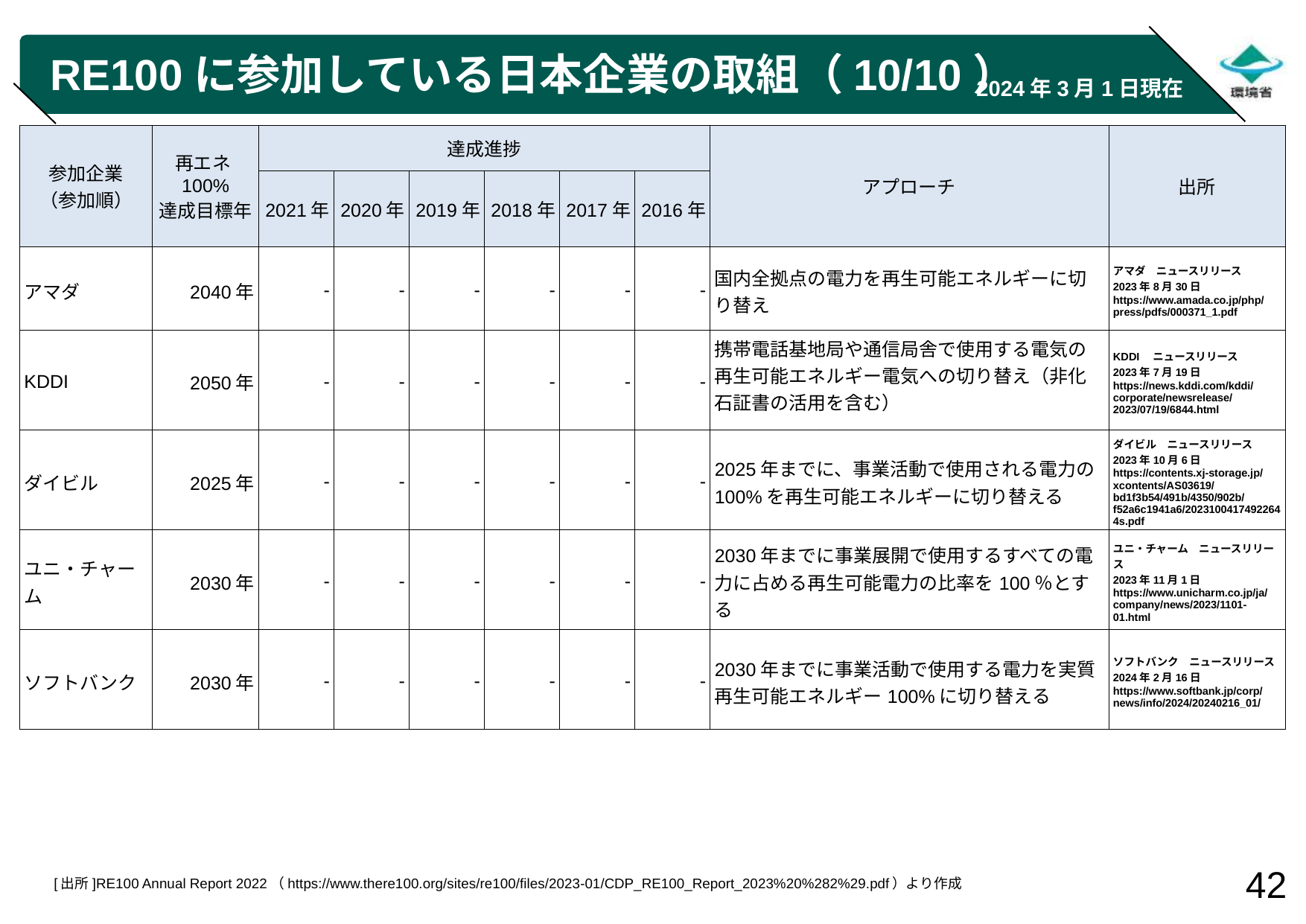

# RE100に参加している日本企業の取組（10/10）
2024年3月1日現在
| 参加企業 （参加順） | 再エネ100% 達成目標年 | 達成進捗 |  |  |  |  |  | アプローチ | 出所 |
| --- | --- | --- | --- | --- | --- | --- | --- | --- | --- |
|  |  | 2021年 | 2020年 | 2019年 | 2018年 | 2017年 | 2016年 |  |  |
| アマダ | 2040年 | - | - | - | - | - | - | 国内全拠点の電力を再生可能エネルギーに切り替え | アマダ　ニュースリリース 2023年8月30日 https://www.amada.co.jp/php/press/pdfs/000371\_1.pdf |
| KDDI | 2050年 | - | - | - | - | - | - | 携帯電話基地局や通信局舎で使用する電気の再生可能エネルギー電気への切り替え（非化石証書の活用を含む） | KDDI　ニュースリリース 2023年7月19日 https://news.kddi.com/kddi/corporate/newsrelease/2023/07/19/6844.html |
| ダイビル | 2025年 | - | - | - | - | - | - | 2025年までに、事業活動で使用される電力の100%を再生可能エネルギーに切り替える | ダイビル　ニュースリリース 2023年10月6日 https://contents.xj-storage.jp/xcontents/AS03619/bd1f3b54/491b/4350/902b/f52a6c1941a6/20231004174922644s.pdf |
| ユニ・チャーム | 2030年 | - | - | - | - | - | - | 2030年までに事業展開で使用するすべての電力に占める再生可能電力の比率を100％とする | ユニ・チャーム　ニュースリリース 2023年11月1日 https://www.unicharm.co.jp/ja/company/news/2023/1101-01.html |
| ソフトバンク | 2030年 | - | - | - | - | - | - | 2030年までに事業活動で使用する電力を実質再生可能エネルギー100%に切り替える | ソフトバンク　ニュースリリース 2024年2月16日 https://www.softbank.jp/corp/news/info/2024/20240216\_01/ |
[出所]RE100 Annual Report 2022（https://www.there100.org/sites/re100/files/2023-01/CDP_RE100_Report_2023%20%282%29.pdf）より作成